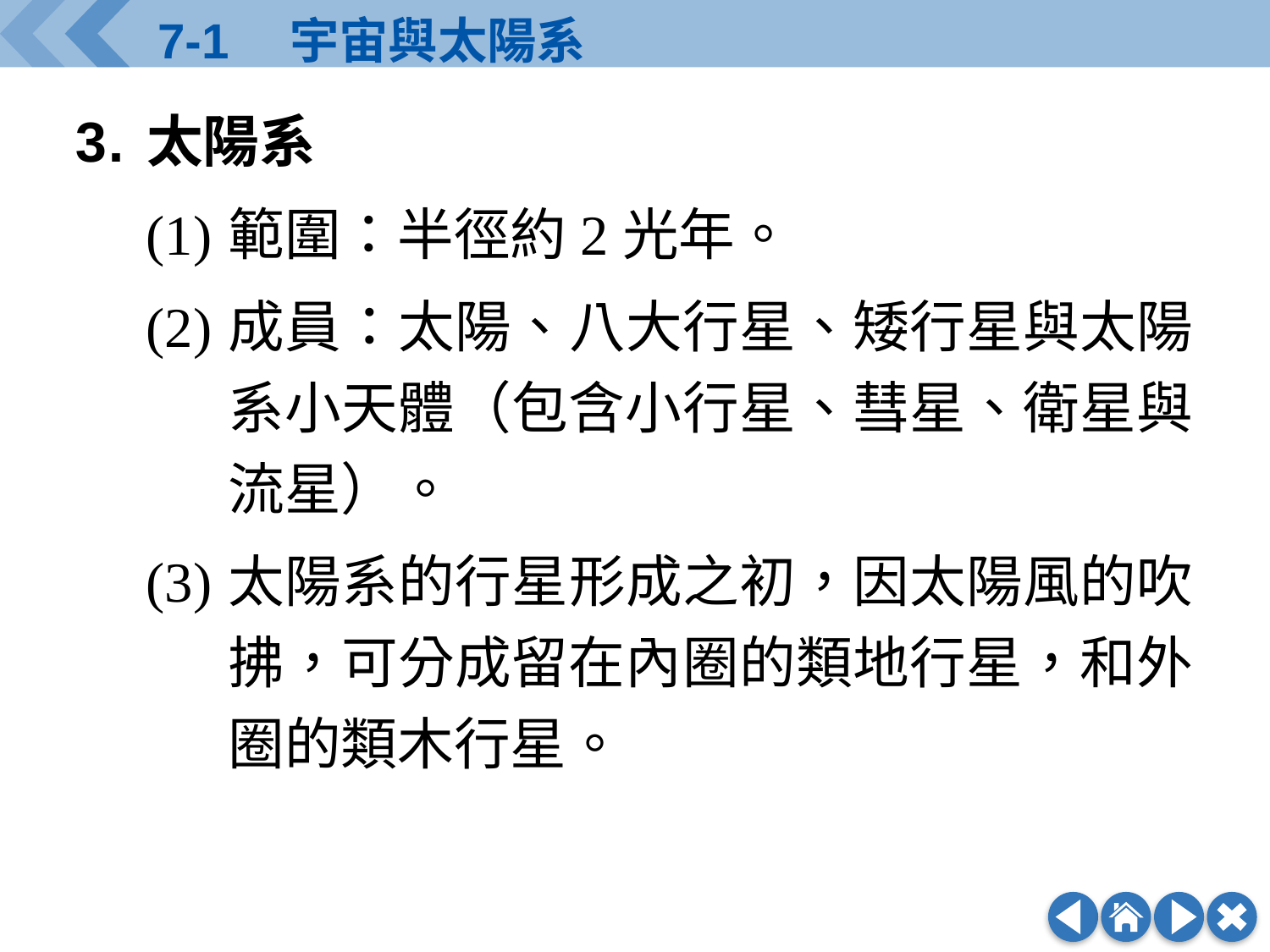

太陽系
(1)	範圍：半徑約2光年。
(2)	成員：太陽、八大行星、矮行星與太陽系小天體（包含小行星、彗星、衛星與流星）。
(3)	太陽系的行星形成之初，因太陽風的吹拂，可分成留在內圈的類地行星，和外圈的類木行星。